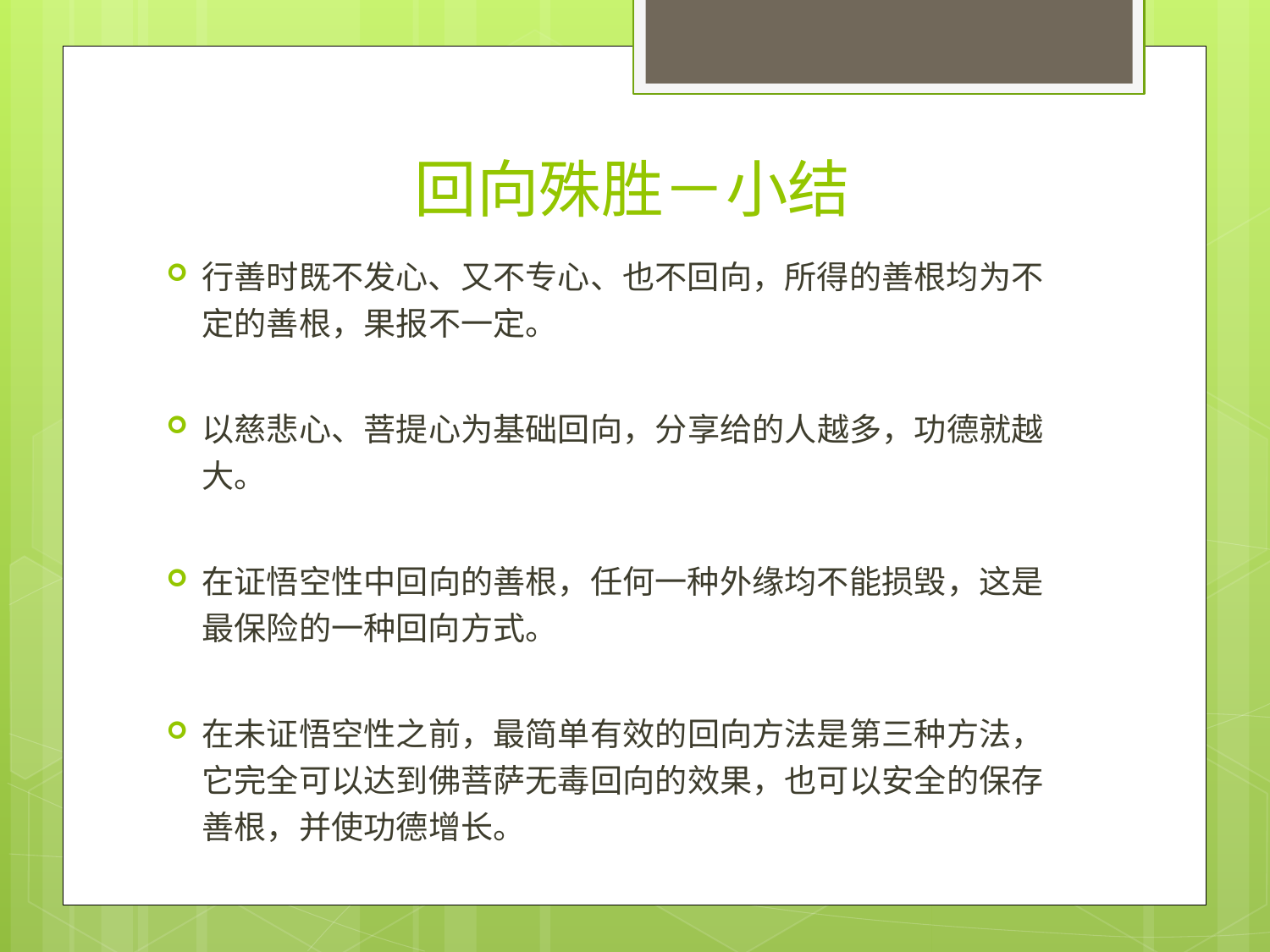

# 回向殊胜－小结
行善时既不发心、又不专心、也不回向，所得的善根均为不定的善根，果报不一定。

以慈悲心、菩提心为基础回向，分享给的人越多，功德就越大。

在证悟空性中回向的善根，任何一种外缘均不能损毁，这是最保险的一种回向方式。

在未证悟空性之前，最简单有效的回向方法是第三种方法，它完全可以达到佛菩萨无毒回向的效果，也可以安全的保存善根，并使功德增长。